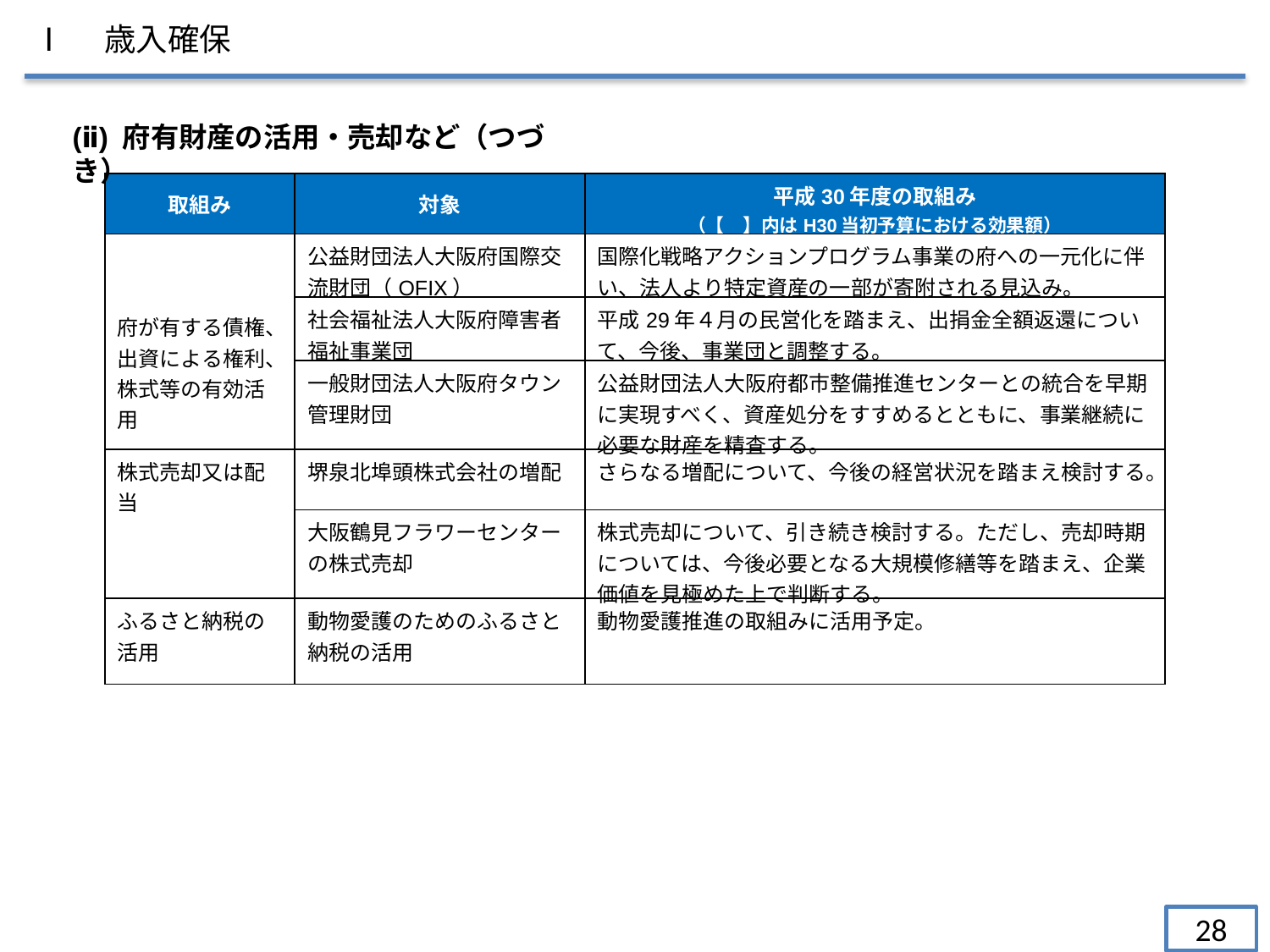

Ⅰ　歳入確保
(ⅱ) 府有財産の活用・売却など（つづき）
| 取組み | 対象 | 平成30年度の取組み （【　】内はH30当初予算における効果額） |
| --- | --- | --- |
| 府が有する債権、出資による権利、株式等の有効活用 | 公益財団法人大阪府国際交流財団（OFIX） | 国際化戦略アクションプログラム事業の府への一元化に伴い、法人より特定資産の一部が寄附される見込み。 |
|  | 社会福祉法人大阪府障害者福祉事業団 | 平成29年４月の民営化を踏まえ、出捐金全額返還について、今後、事業団と調整する。 |
|  | 一般財団法人大阪府タウン管理財団 | 公益財団法人大阪府都市整備推進センターとの統合を早期に実現すべく、資産処分をすすめるとともに、事業継続に必要な財産を精査する。 |
| 株式売却又は配当 | 堺泉北埠頭株式会社の増配 | さらなる増配について、今後の経営状況を踏まえ検討する。 |
|  | 大阪鶴見フラワーセンターの株式売却 | 株式売却について、引き続き検討する。ただし、売却時期については、今後必要となる大規模修繕等を踏まえ、企業価値を見極めた上で判断する。 |
| ふるさと納税の活用 | 動物愛護のためのふるさと納税の活用 | 動物愛護推進の取組みに活用予定。 |
28